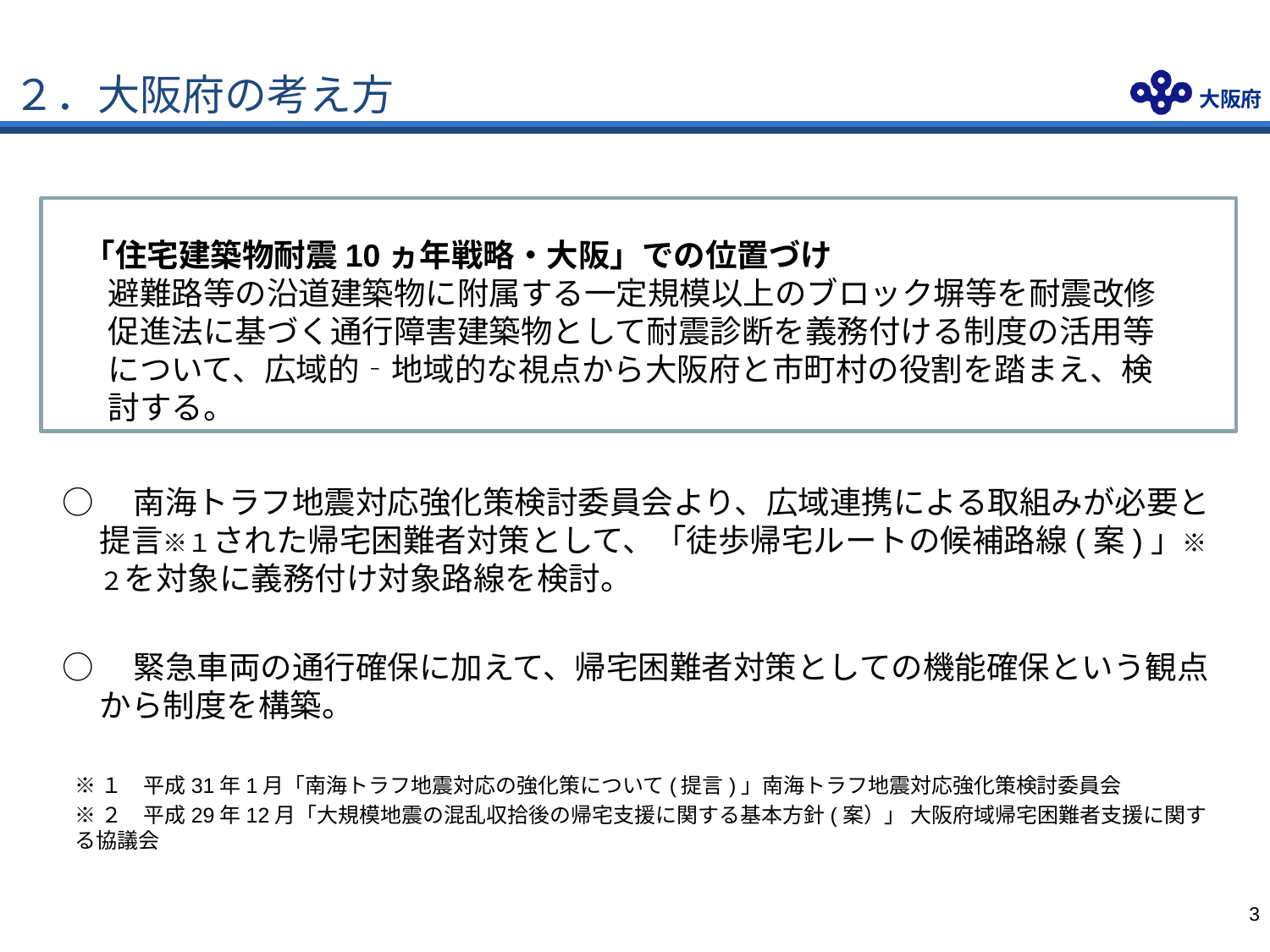

# ２．大阪府の考え方

「住宅建築物耐震10ヵ年戦略・大阪」での位置づけ
避難路等の沿道建築物に附属する一定規模以上のブロック塀等を耐震改修促進法に基づく通行障害建築物として耐震診断を義務付ける制度の活用等について、広域的‐地域的な視点から大阪府と市町村の役割を踏まえ、検討する。
○　南海トラフ地震対応強化策検討委員会より、広域連携による取組みが必要と提言※１された帰宅困難者対策として、「徒歩帰宅ルートの候補路線(案)」※２を対象に義務付け対象路線を検討。

○　緊急車両の通行確保に加えて、帰宅困難者対策としての機能確保という観点から制度を構築。

※１　平成31年1月「南海トラフ地震対応の強化策について(提言)」南海トラフ地震対応強化策検討委員会
※２　平成29年12月「大規模地震の混乱収拾後の帰宅支援に関する基本方針(案）」 大阪府域帰宅困難者支援に関する協議会
3